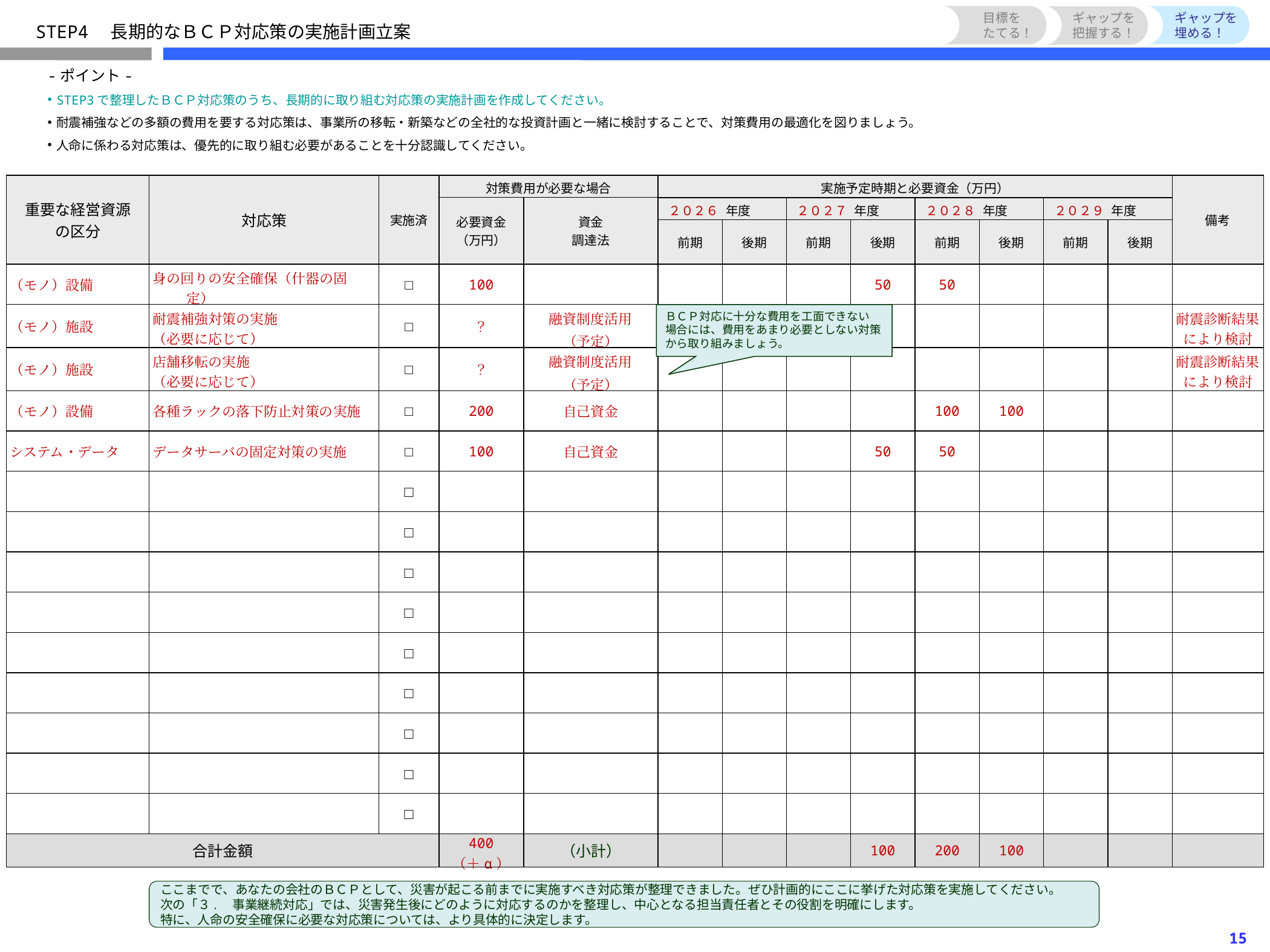

目標を
たてる！
ギャップを
把握する！
ギャップを
埋める！

STEP4　長期的なＢＣＰ対応策の実施計画立案
-ポイント-
STEP3で整理したＢＣＰ対応策のうち、長期的に取り組む対応策の実施計画を作成してください。
耐震補強などの多額の費用を要する対応策は、事業所の移転・新築などの全社的な投資計画と一緒に検討することで、対策費用の最適化を図りましょう。
人命に係わる対応策は、優先的に取り組む必要があることを十分認識してください。
| 重要な経営資源 の区分 | 対応策 | 実施済 | 対策費用が必要な場合 |  | 実施予定時期と必要資金（万円） |  |  |  |  |  |  |  | 備考 |
| --- | --- | --- | --- | --- | --- | --- | --- | --- | --- | --- | --- | --- | --- |
|  |  |  | 必要資金 （万円） | 資金 調達法 | ２０２６ | 年度 | ２０２７ | 年度 | ２０２８ | 年度 | ２０２９ | 年度 |  |
|  |  |  |  |  | 前期 | 後期 | 前期 | 後期 | 前期 | 後期 | 前期 | 後期 |  |
| （モノ）設備 | 身の回りの安全確保（什器の固定） | □ | 100 |  |  |  |  | 50 | 50 |  |  |  |  |
| （モノ）施設 | 耐震補強対策の実施 （必要に応じて） | □ | ？ | 融資制度活用 （予定） |  |  |  |  |  |  |  |  | 耐震診断結果により検討 |
| （モノ）施設 | 店舗移転の実施 （必要に応じて） | □ | ？ | 融資制度活用 （予定） |  |  |  |  |  |  |  |  | 耐震診断結果により検討 |
| （モノ）設備 | 各種ラックの落下防止対策の実施 | □ | 200 | 自己資金 |  |  |  |  | 100 | 100 |  |  |  |
| システム・データ | データサーバの固定対策の実施 | □ | 100 | 自己資金 |  |  |  | 50 | 50 |  |  |  |  |
|  |  | □ |  |  |  |  |  |  |  |  |  |  |  |
|  |  | □ |  |  |  |  |  |  |  |  |  |  |  |
|  |  | □ |  |  |  |  |  |  |  |  |  |  |  |
|  |  | □ |  |  |  |  |  |  |  |  |  |  |  |
|  |  | □ |  |  |  |  |  |  |  |  |  |  |  |
|  |  | □ |  |  |  |  |  |  |  |  |  |  |  |
|  |  | □ |  |  |  |  |  |  |  |  |  |  |  |
|  |  | □ |  |  |  |  |  |  |  |  |  |  |  |
|  |  | □ |  |  |  |  |  |  |  |  |  |  |  |
| 合計金額 |  |  | 400 （＋α） | （小計） |  |  |  | 100 | 200 | 100 |  |  |  |
ＢＣＰ対応に十分な費用を工面できない
場合には、費用をあまり必要としない対策から取り組みましょう。
ここまでで、あなたの会社のＢＣＰとして、災害が起こる前までに実施すべき対応策が整理できました。ぜひ計画的にここに挙げた対応策を実施してください。
次の「３.　事業継続対応」では、災害発生後にどのように対応するのかを整理し、中心となる担当責任者とその役割を明確にします。
特に、人命の安全確保に必要な対応策については、より具体的に決定します。
15